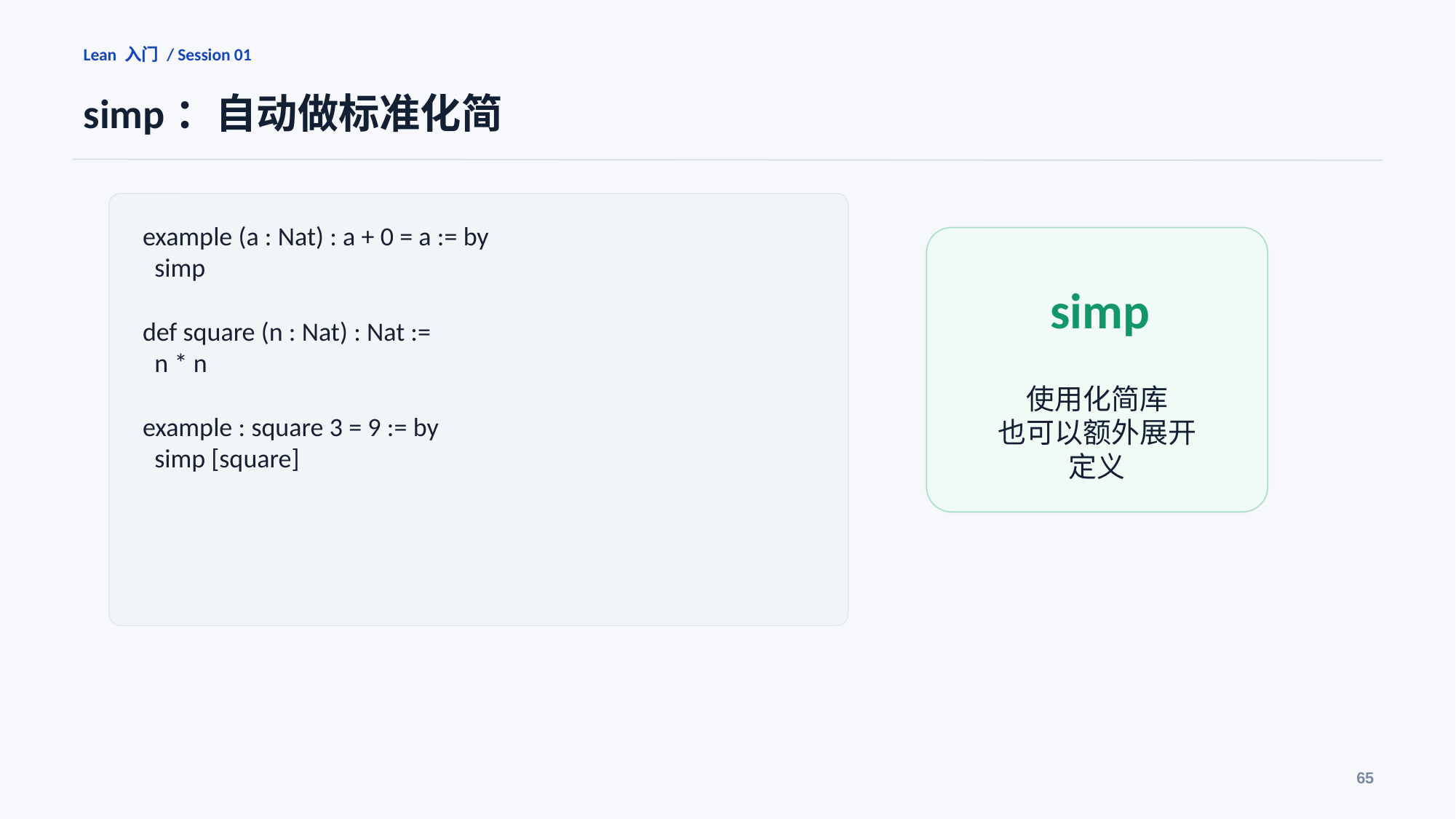

Lean 入门 / Session 01
simp：自动做标准化简

example (a : Nat) : a + 0 = a := by
  simp

def square (n : Nat) : Nat :=
  n * n

example : square 3 = 9 := by
  simp [square]

simp
使用化简库
也可以额外展开定义
65